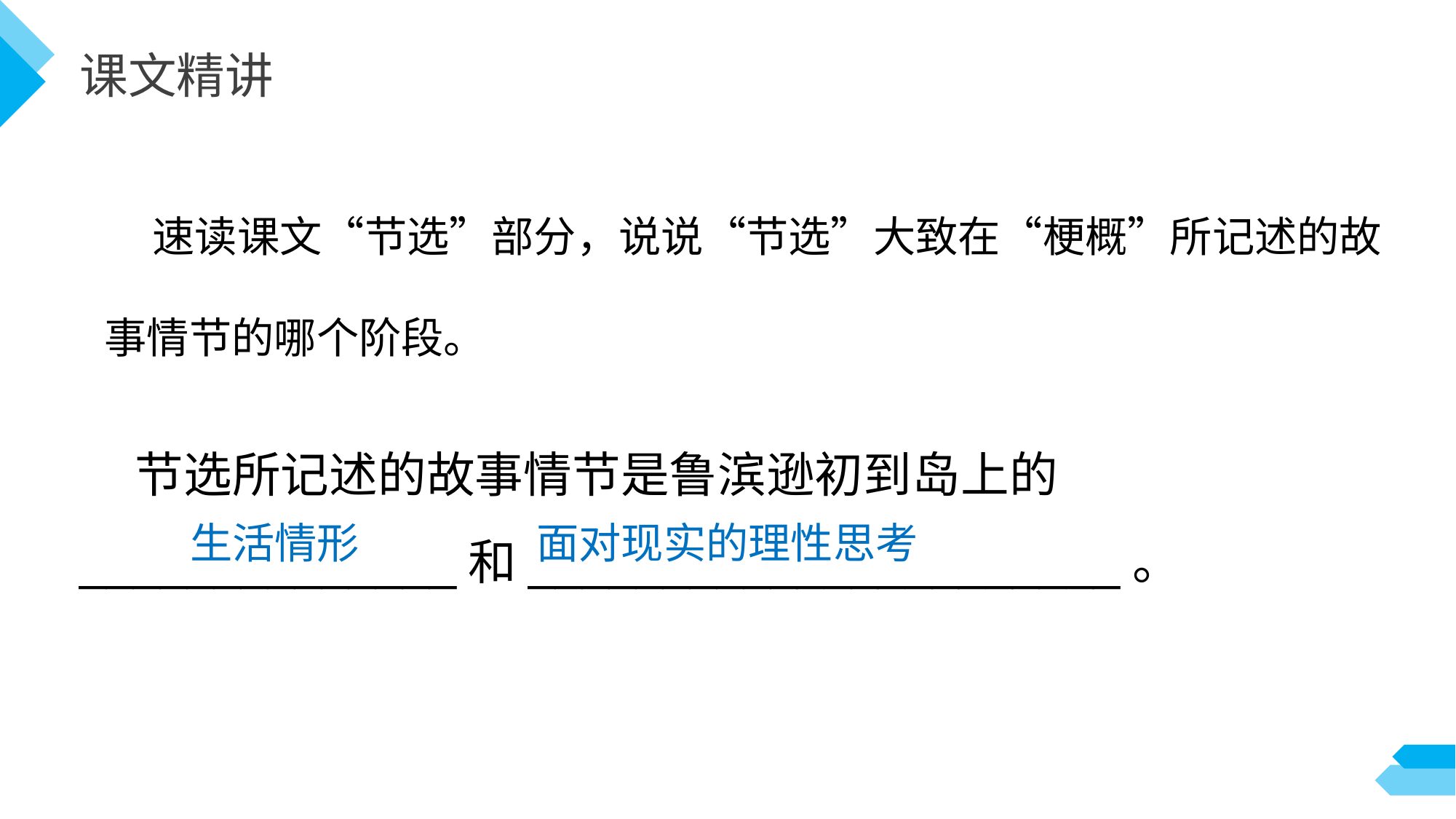

课文精讲
    速读课文“节选”部分，说说“节选”大致在“梗概”所记述的故事情节的哪个阶段。
    节选所记述的故事情节是鲁滨逊初到岛上的______________和______________________。
生活情形
面对现实的理性思考